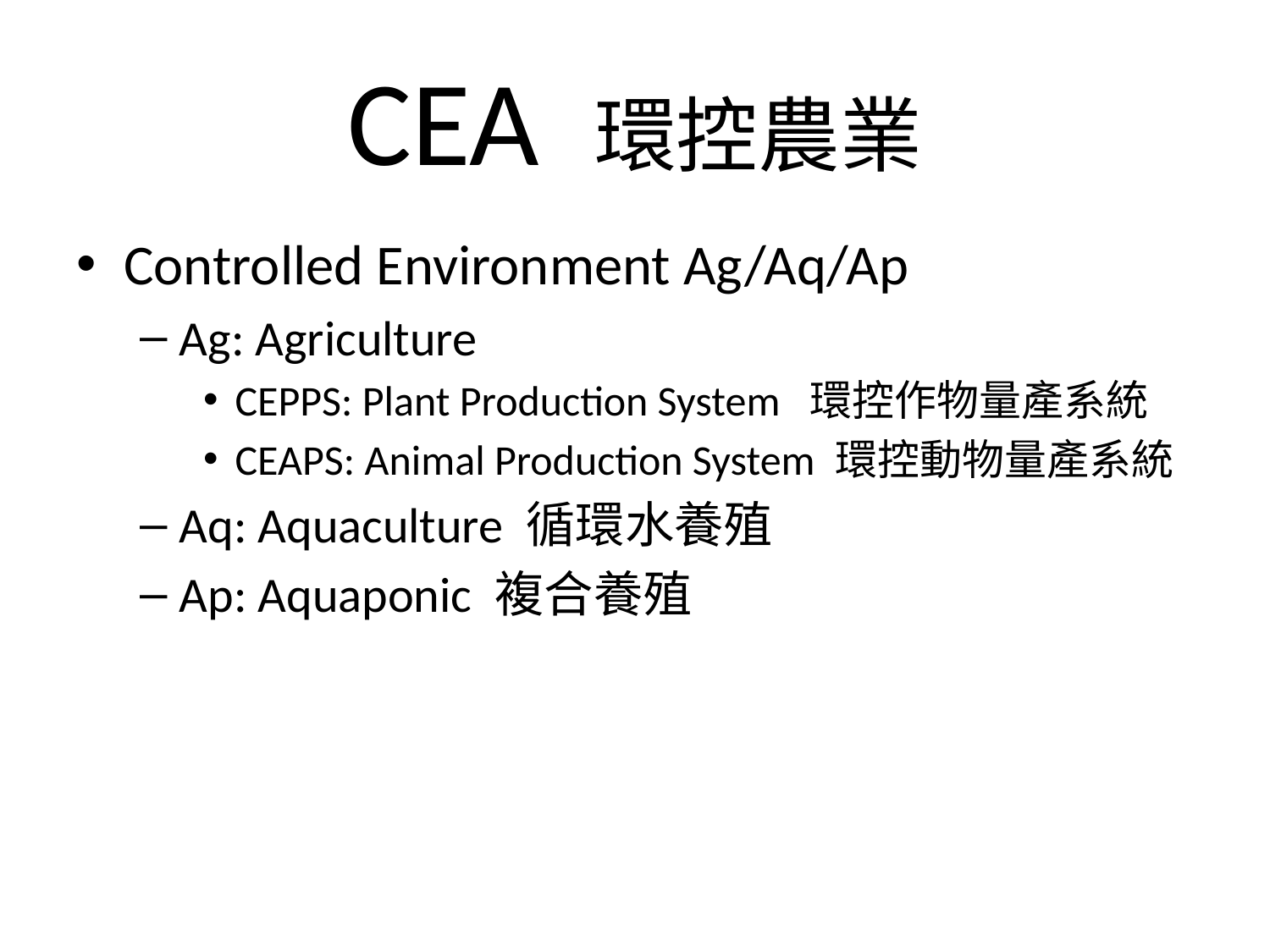

# CEA 環控農業
Controlled Environment Ag/Aq/Ap
Ag: Agriculture
CEPPS: Plant Production System  環控作物量產系統
CEAPS: Animal Production System 環控動物量產系統
Aq: Aquaculture 循環水養殖
Ap: Aquaponic 複合養殖